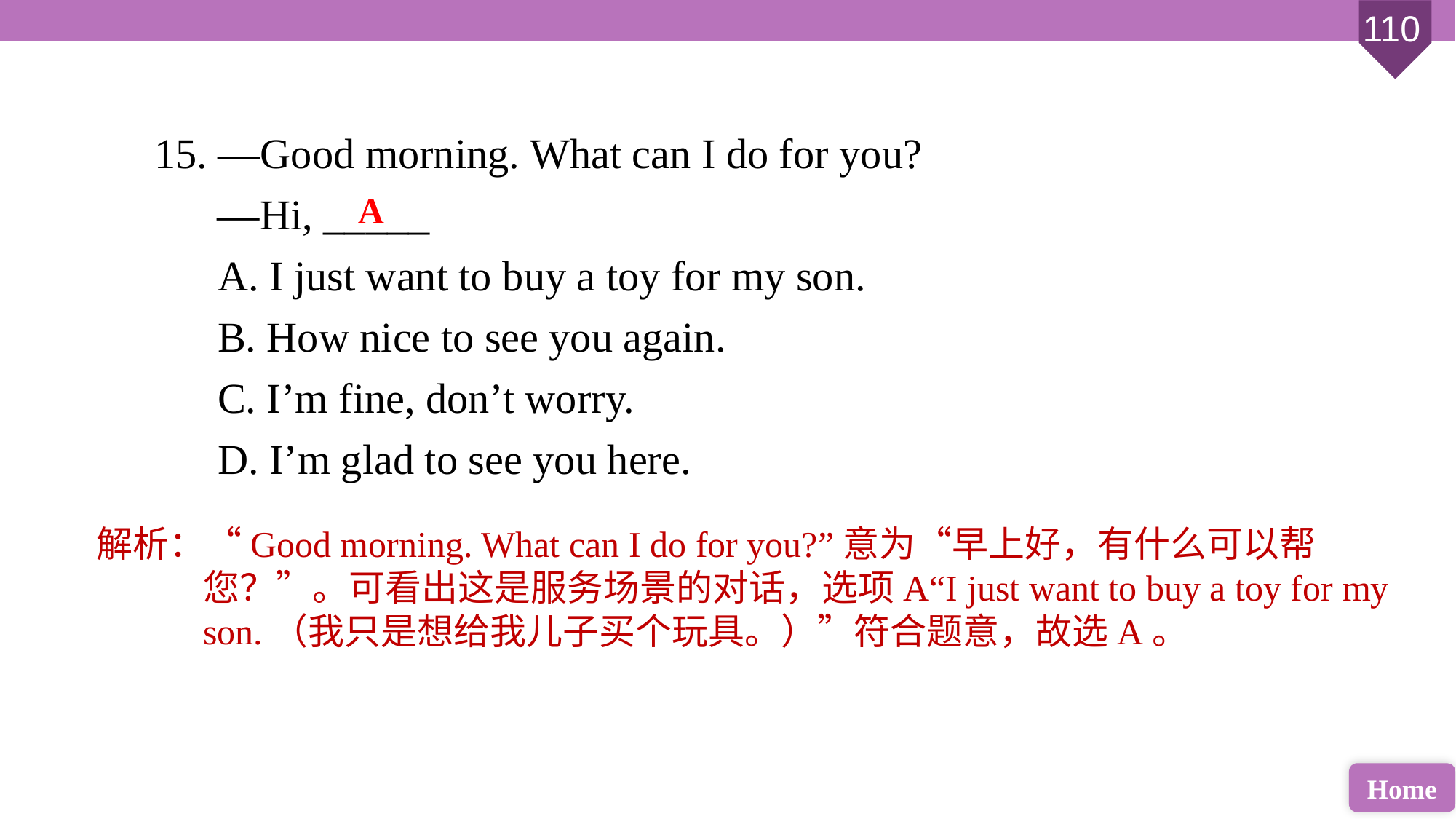

15. —Good morning. What can I do for you?
      —Hi, _____
      A. I just want to buy a toy for my son.
      B. How nice to see you again.
      C. I’m fine, don’t worry.
      D. I’m glad to see you here.
A
解析：“Good morning. What can I do for you?”意为“早上好，有什么可以帮您？”。可看出这是服务场景的对话，选项A“I just want to buy a toy for my son.（我只是想给我儿子买个玩具。）”符合题意，故选A。